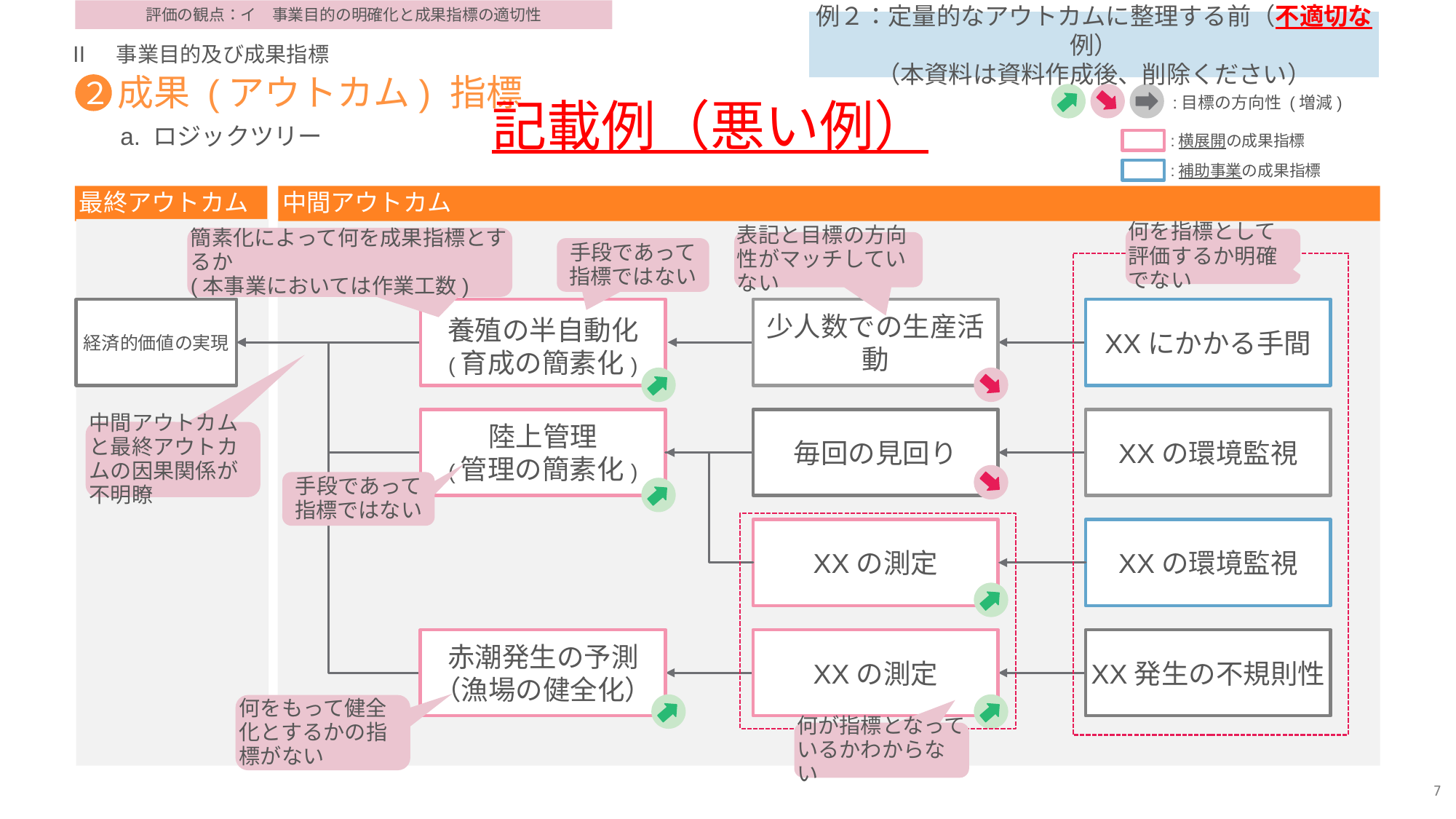

評価の観点：イ　事業目的の明確化と成果指標の適切性
例２：定量的なアウトカムに整理する前（不適切な例）
（本資料は資料作成後、削除ください）
Ⅱ　事業目的及び成果指標
:目標の方向性 (増減)
# 成果 (アウトカム) 指標 　a. ロジックツリー
２

記載例（悪い例）
:横展開の成果指標

:補助事業の成果指標

最終アウトカム
中間アウトカム

簡素化によって何を成果指標とするか
(本事業においては作業工数)
何を指標として評価するか明確でない
表記と目標の方向性がマッチしていない
手段であって
指標ではない

経済的価値の実現

養殖の半自動化
 (育成の簡素化)
少人数での生産活動
毎回の見回り
XXの測定
XXの測定
XXにかかる手間
XXの環境監視
XXの環境監視
XX発生の不規則性

陸上管理
 (管理の簡素化)
中間アウトカムと最終アウトカムの因果関係が不明瞭

手段であって
指標ではない

赤潮発生の予測
（漁場の健全化）

何をもって健全化とするかの指標がない
何が指標となっているかわからない